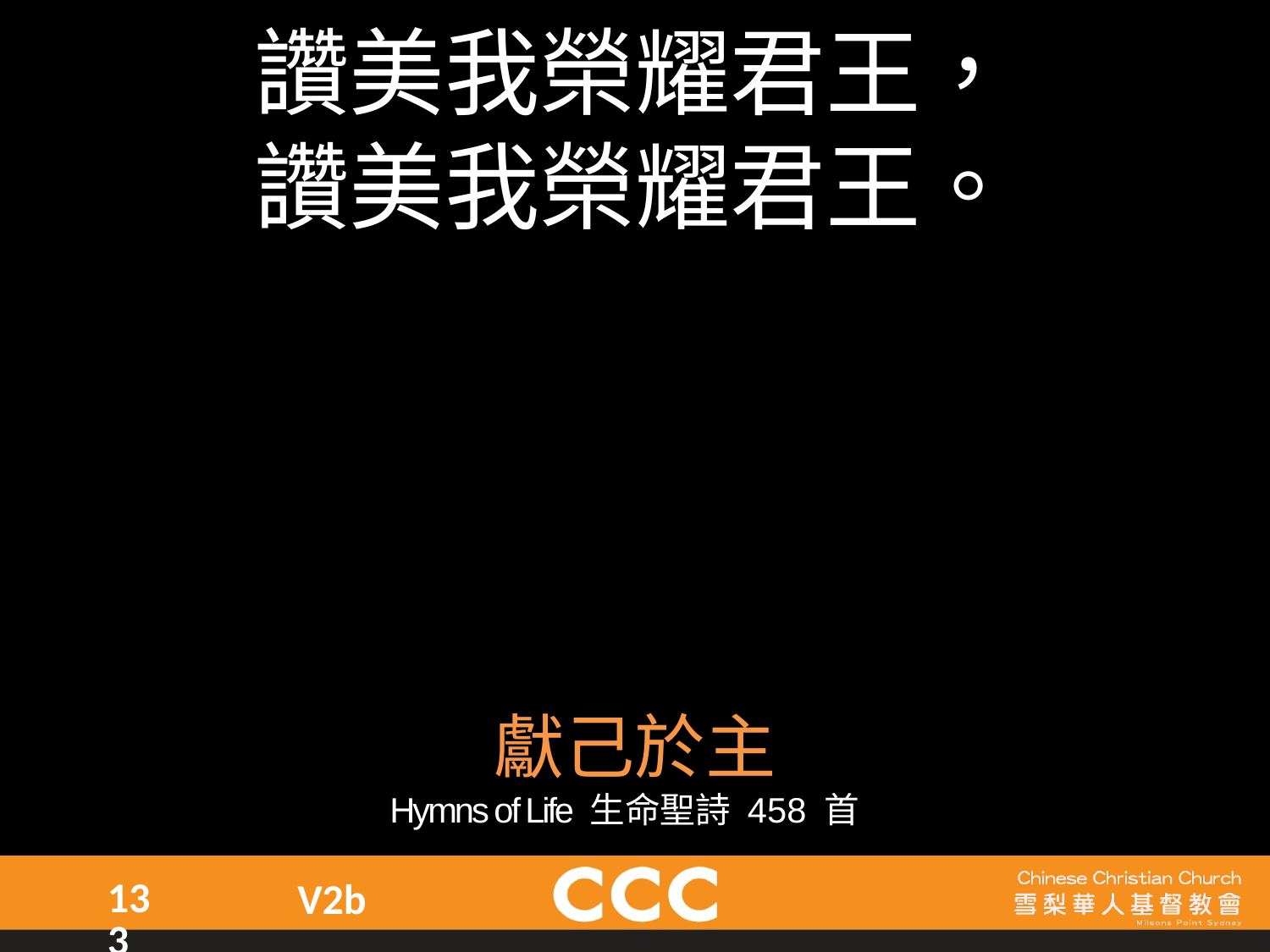

讚美我榮耀君王，
讚美我榮耀君王。
獻己於主
Hymns of Life 生命聖詩 458 首
133
V2b